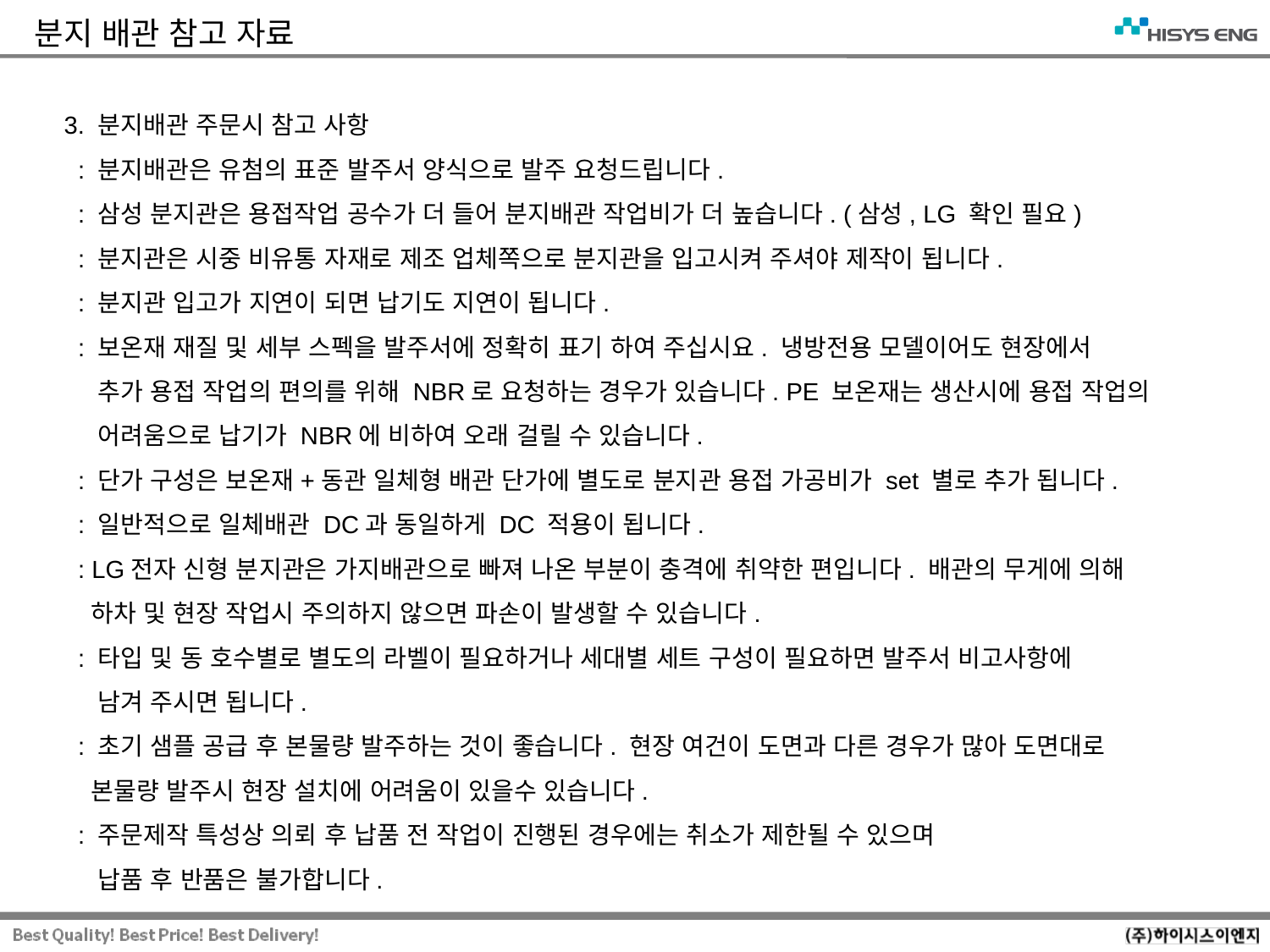

분지 배관 참고 자료
   3. 분지배관 주문시 참고 사항
     : 분지배관은 유첨의 표준 발주서 양식으로 발주 요청드립니다.
     : 삼성 분지관은 용접작업 공수가 더 들어 분지배관 작업비가 더 높습니다. (삼성, LG 확인 필요)
     : 분지관은 시중 비유통 자재로 제조 업체쪽으로 분지관을 입고시켜 주셔야 제작이 됩니다.
     : 분지관 입고가 지연이 되면 납기도 지연이 됩니다.
     : 보온재 재질 및 세부 스펙을 발주서에 정확히 표기 하여 주십시요. 냉방전용 모델이어도 현장에서
       추가 용접 작업의 편의를 위해 NBR로 요청하는 경우가 있습니다. PE 보온재는 생산시에 용접 작업의
       어려움으로 납기가 NBR에 비하여 오래 걸릴 수 있습니다.
     : 단가 구성은 보온재+동관 일체형 배관 단가에 별도로 분지관 용접 가공비가 set 별로 추가 됩니다.
     : 일반적으로 일체배관 DC과 동일하게 DC 적용이 됩니다.
     : LG전자 신형 분지관은 가지배관으로 빠져 나온 부분이 충격에 취약한 편입니다. 배관의 무게에 의해
      하차 및 현장 작업시 주의하지 않으면 파손이 발생할 수 있습니다.
     : 타입 및 동 호수별로 별도의 라벨이 필요하거나 세대별 세트 구성이 필요하면 발주서 비고사항에
       남겨 주시면 됩니다.
     : 초기 샘플 공급 후 본물량 발주하는 것이 좋습니다. 현장 여건이 도면과 다른 경우가 많아 도면대로
      본물량 발주시 현장 설치에 어려움이 있을수 있습니다.
     : 주문제작 특성상 의뢰 후 납품 전 작업이 진행된 경우에는 취소가 제한될 수 있으며
       납품 후 반품은 불가합니다.